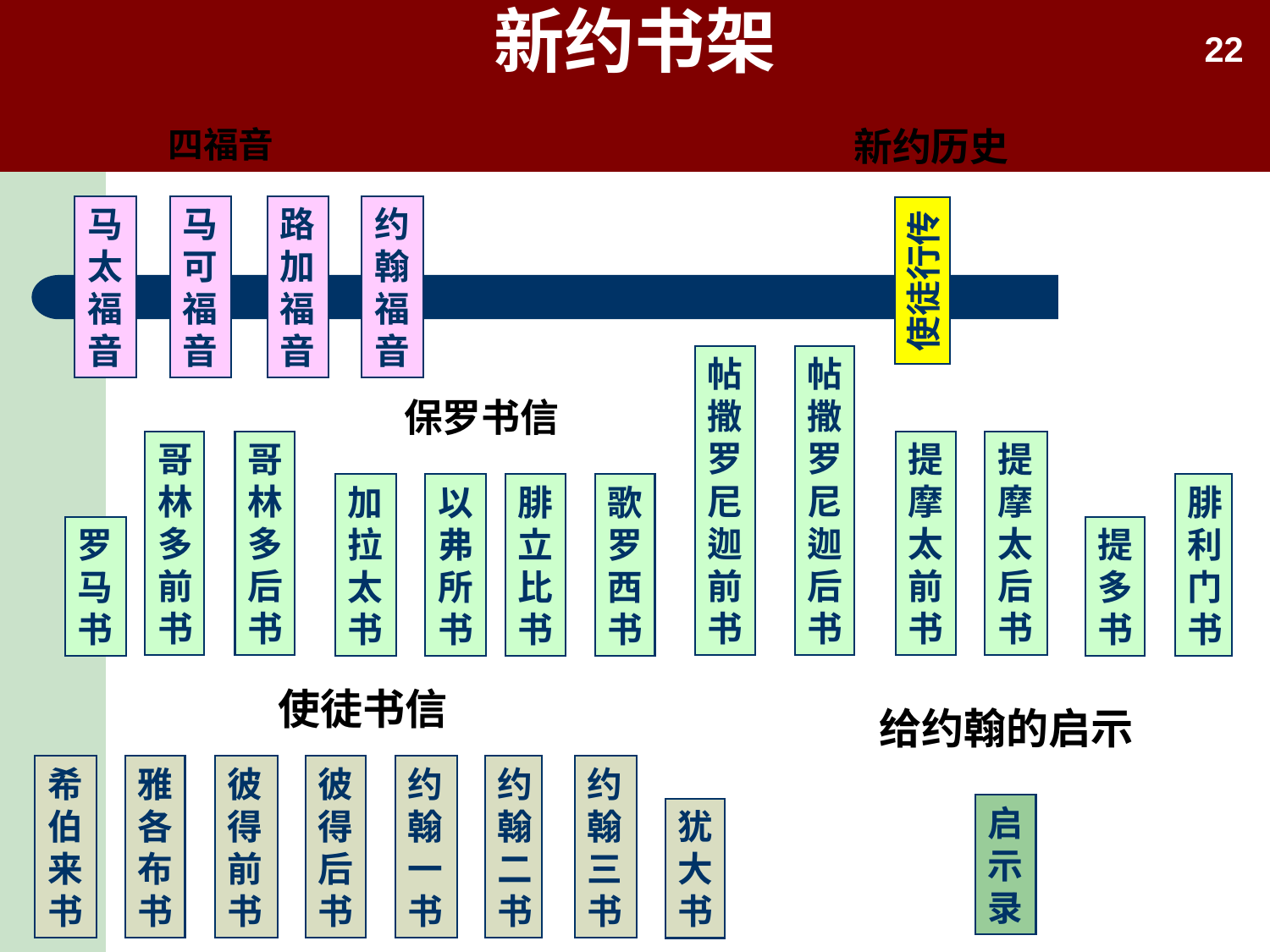

新约书架
22
四福音
新约历史
马
太
福
音
马
可
福
音
路
加
福
音
约
翰
福
音
使徒行传
帖
撒
罗
尼
迦
前
书
帖撒罗尼迦后书
哥林多前书
哥林
多后
书
提
摩
太
前
书
提
摩
太
后
书
加
拉
太
书
以
弗
所
书
腓
立
比
书
歌罗
西书
腓利门书
罗
马
书
提
多
书
保罗书信
使徒书信
给约翰的启示
希
伯
来
书
雅各布
书
彼
得
前
书
彼
得
后
书
约
翰
一
书
约翰二书
约
翰
三
书
犹大
书
启
示
录